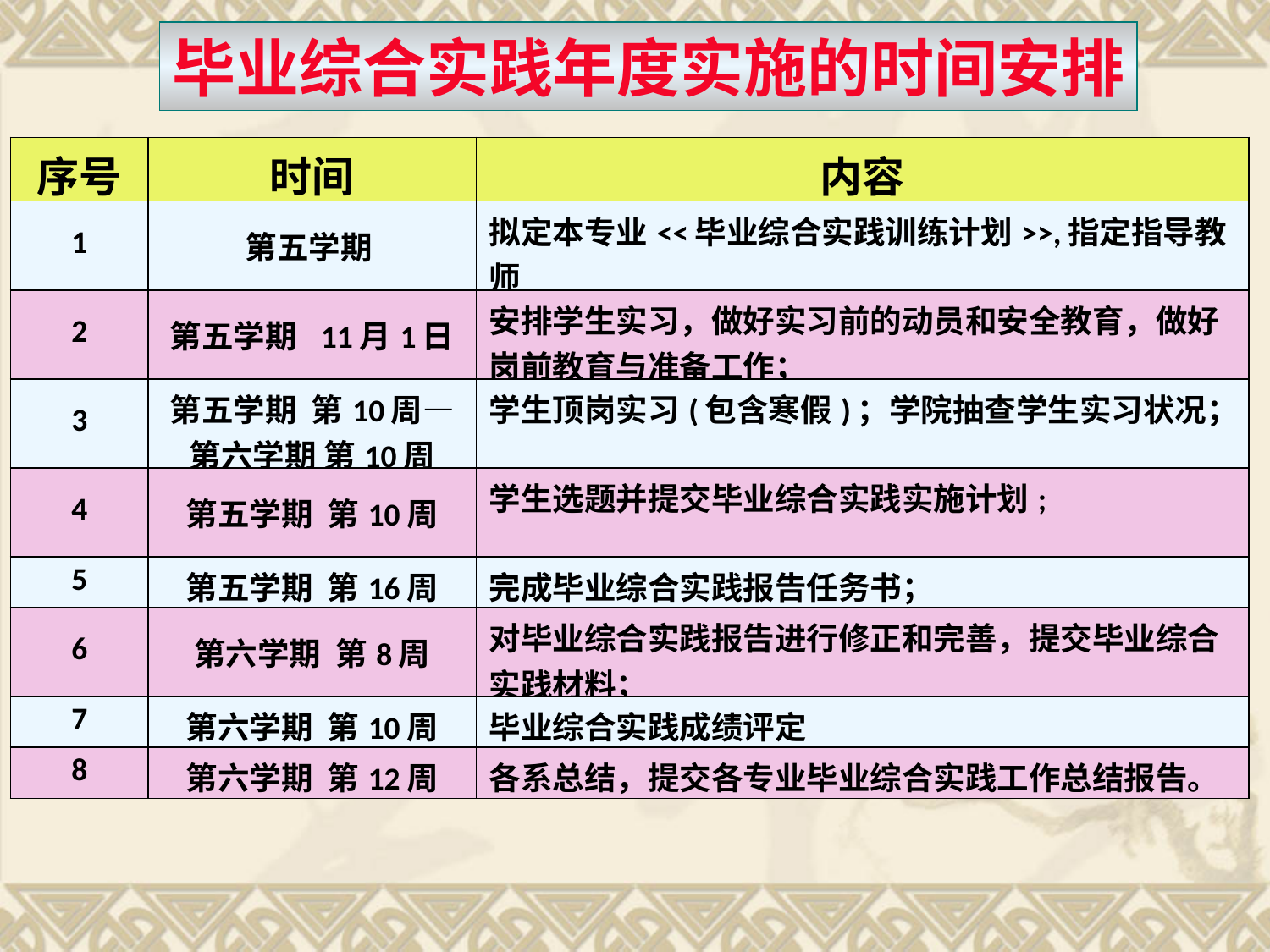

毕业综合实践年度实施的时间安排
| 序号 | 时间 | 内容 |
| --- | --- | --- |
| 1 | 第五学期 | 拟定本专业<<毕业综合实践训练计划>>,指定指导教师 |
| 2 | 第五学期 11月1日 | 安排学生实习，做好实习前的动员和安全教育，做好岗前教育与准备工作； |
| 3 | 第五学期 第10周—第六学期 第10周 | 学生顶岗实习(包含寒假)；学院抽查学生实习状况； |
| 4 | 第五学期 第10周 | 学生选题并提交毕业综合实践实施计划; |
| 5 | 第五学期 第16周 | 完成毕业综合实践报告任务书； |
| 6 | 第六学期 第8周 | 对毕业综合实践报告进行修正和完善，提交毕业综合实践材料； |
| 7 | 第六学期 第10周 | 毕业综合实践成绩评定 |
| 8 | 第六学期 第12周 | 各系总结，提交各专业毕业综合实践工作总结报告。 |